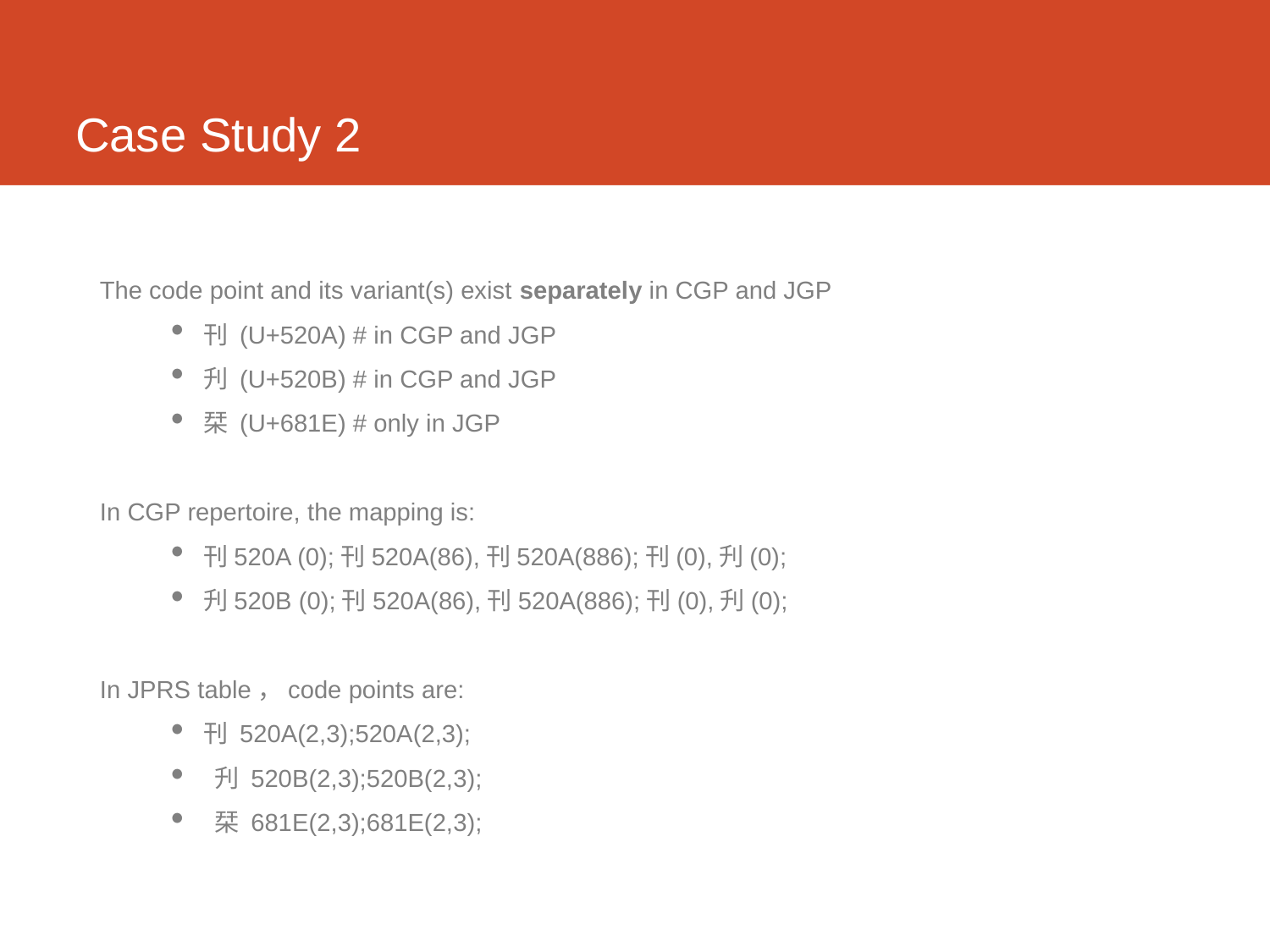

# Case Study 2
The code point and its variant(s) exist separately in CGP and JGP
刊 (U+520A) # in CGP and JGP
刋 (U+520B) # in CGP and JGP
栞 (U+681E) # only in JGP

In CGP repertoire, the mapping is:
刊520A (0);刊520A(86),刊520A(886);刊(0),刋(0);
刋520B (0);刊520A(86),刊520A(886);刊(0),刋(0);

In JPRS table，code points are:
刊 520A(2,3);520A(2,3);
 刋 520B(2,3);520B(2,3);
 栞 681E(2,3);681E(2,3);